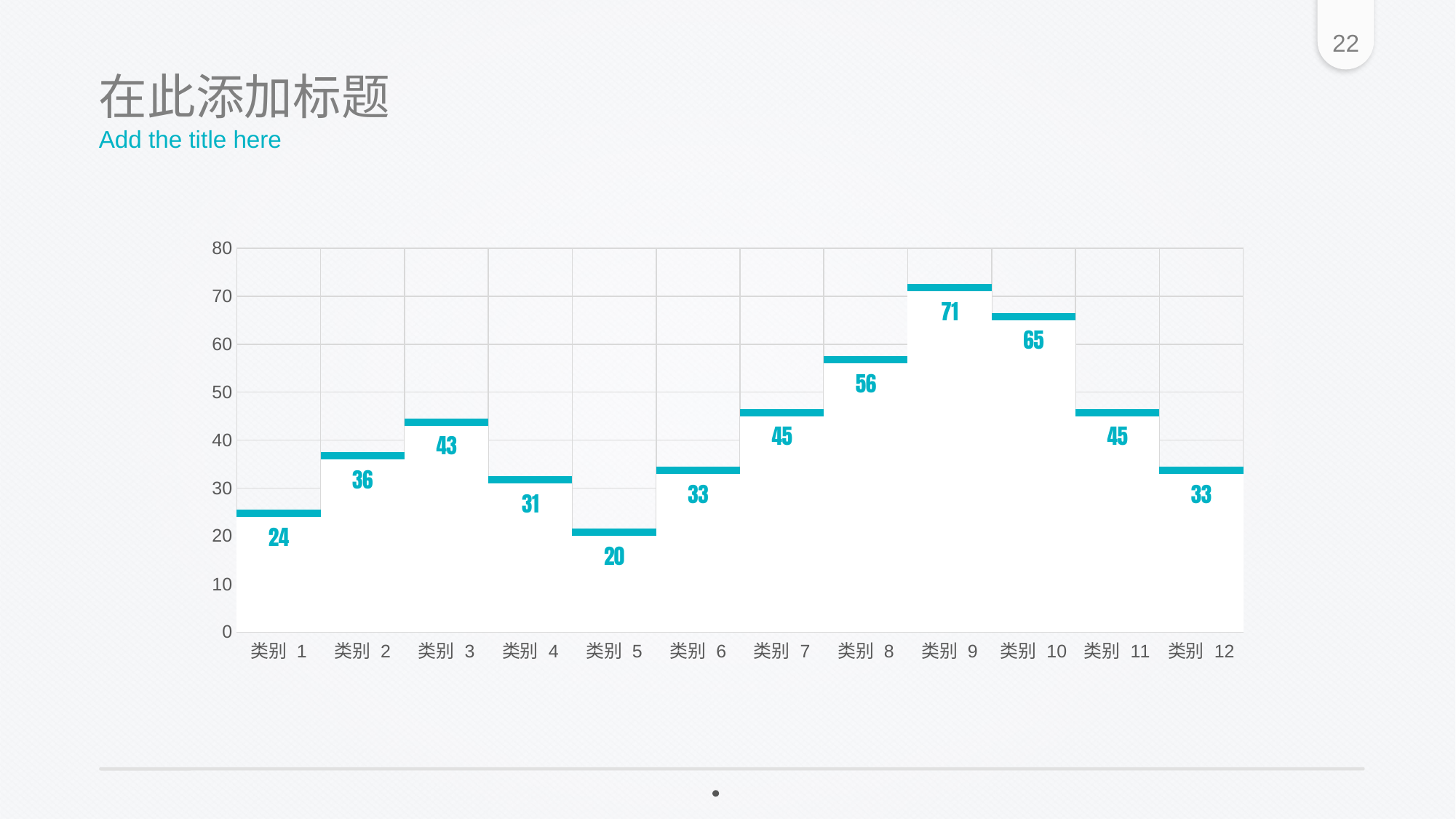

在此添加标题
Add the title here

### Chart

| Category | 系列 1 | 系列 2 |
|---|---|---|
| 类别 1 | 24.0 | 1.5 |
| 类别 2 | 36.0 | 1.5 |
| 类别 3 | 43.0 | 1.5 |
| 类别 4 | 31.0 | 1.5 |
| 类别 5 | 20.0 | 1.5 |
| 类别 6 | 33.0 | 1.5 |
| 类别 7 | 45.0 | 1.5 |
| 类别 8 | 56.0 | 1.5 |
| 类别 9 | 71.0 | 1.5 |
| 类别 10 | 65.0 | 1.5 |
| 类别 11 | 45.0 | 1.5 |
| 类别 12 | 33.0 | 1.5 |